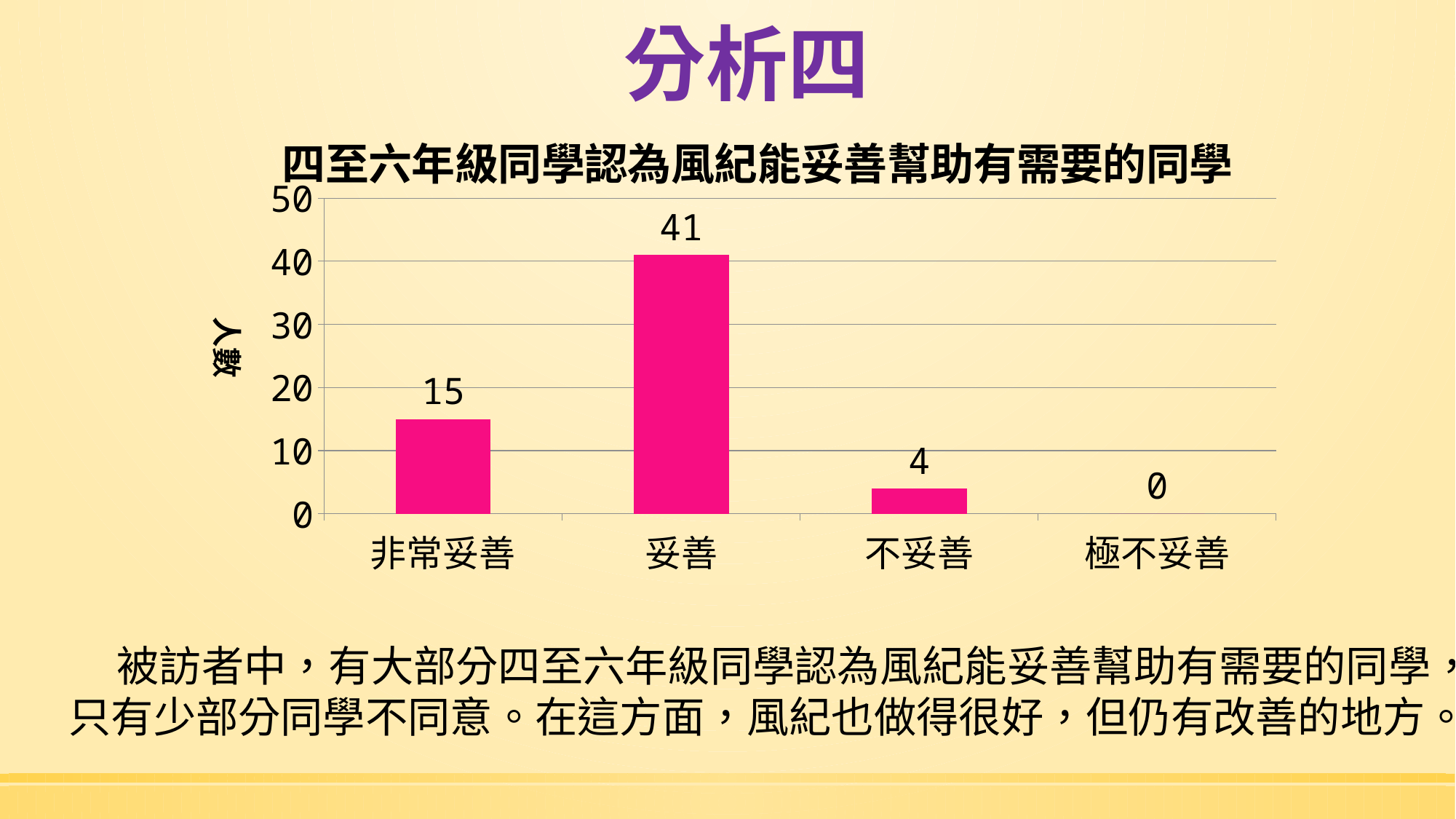

# 分析四

### Chart: 四至六年級同學認為風紀能妥善幫助有需要的同學

| Category |  |
|---|---|
| 非常妥善 | 15.0 |
| 妥善 | 41.0 |
| 不妥善 | 4.0 |
| 極不妥善 | 0.0 |
    被訪者中，有大部分四至六年級同學認為風紀能妥善幫助有需要的同學，只有少部分同學不同意。在這方面，風紀也做得很好，但仍有改善的地方。